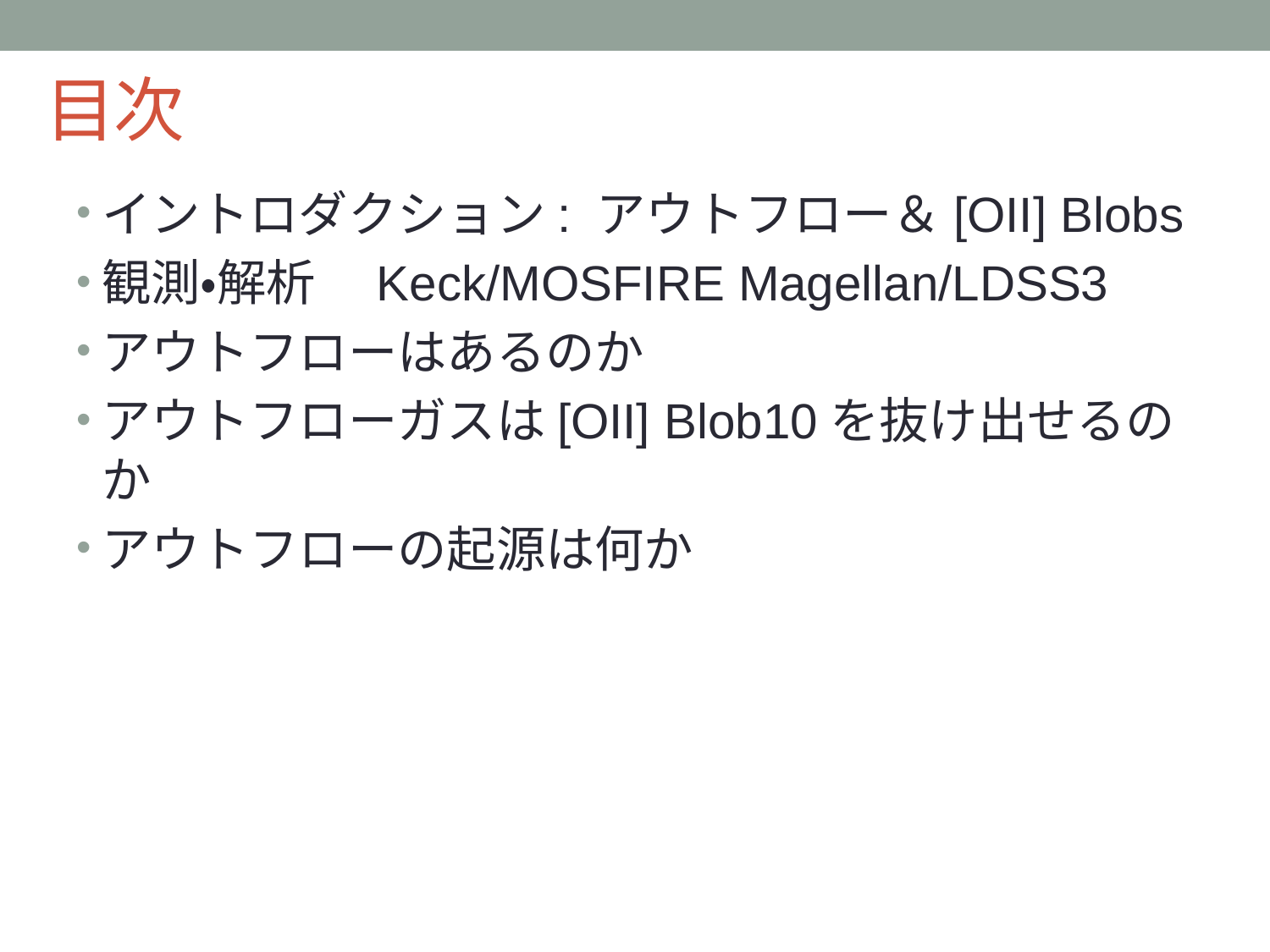

# 目次
イントロダクション: アウトフロー＆[OII] Blobs
観測・解析　Keck/MOSFIRE Magellan/LDSS3
アウトフローはあるのか
アウトフローガスは[OII] Blob10を抜け出せるのか
アウトフローの起源は何か